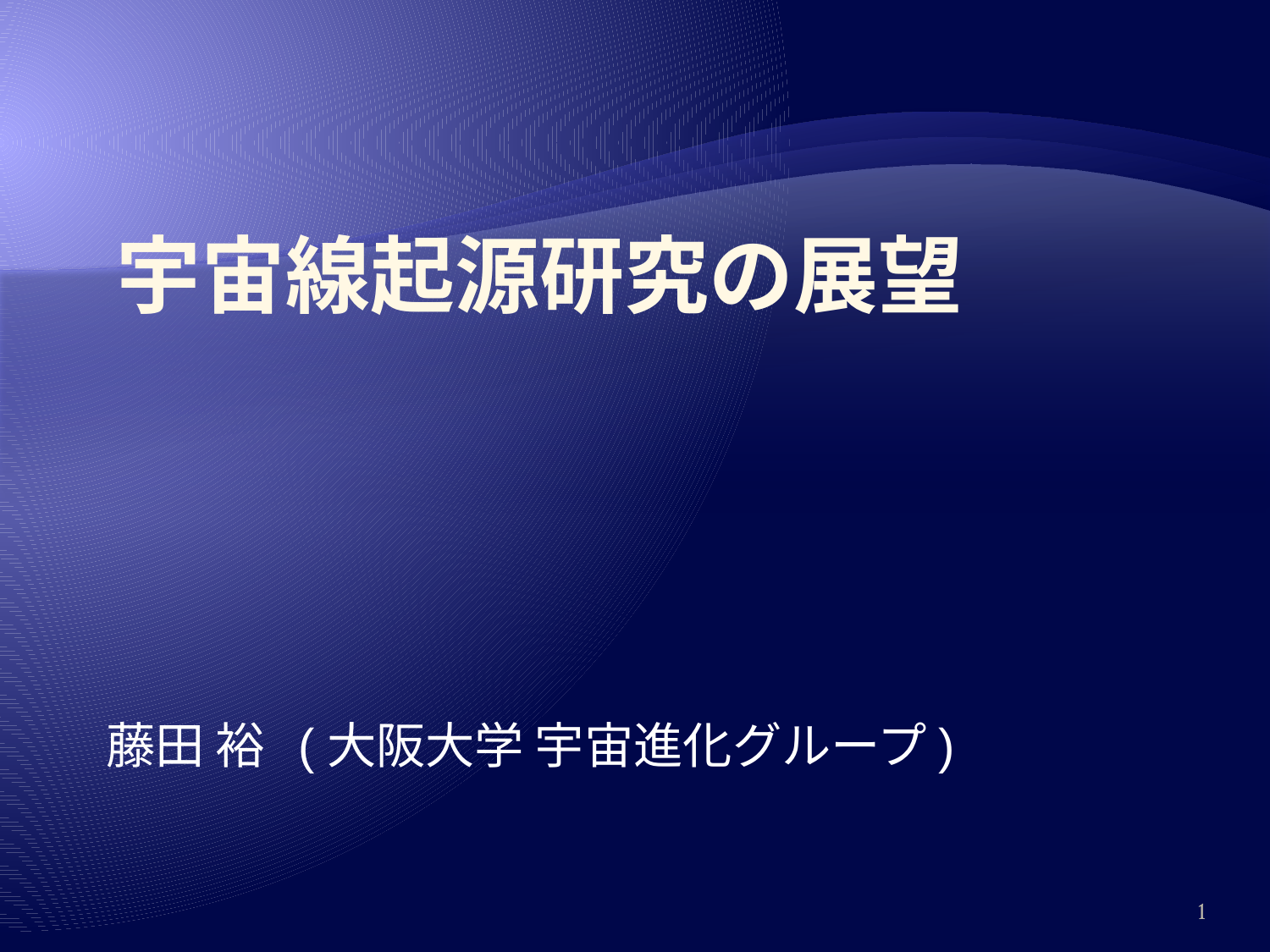

# 宇宙線起源研究の展望
藤田 裕  (大阪大学 宇宙進化グループ)

1